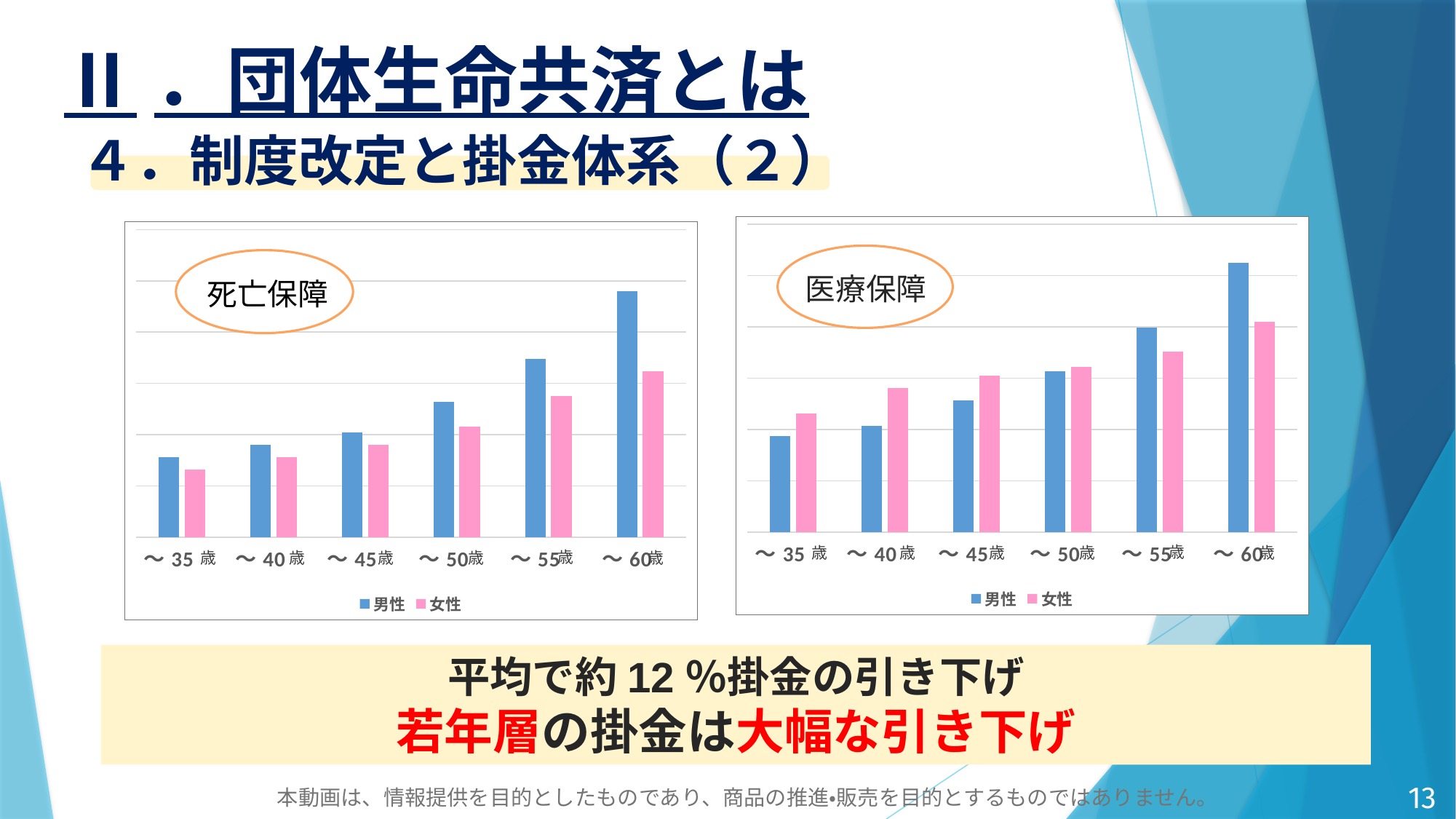

Ⅱ．団体生命共済とは
４．制度改定と掛金体系（２）

### Chart

| Category | 男性 | 女性 |
|---|---|---|
| ～35　 | 938.0 | 1154.0 |
| ～40　 | 1032.0 | 1408.0 |
| ～45　 | 1282.0 | 1524.0 |
| ～50　 | 1568.0 | 1612.0 |
| ～55　 | 1996.0 | 1756.0 |
| ～60　 | 2622.0 | 2048.0 |

### Chart

| Category | 男性 | 女性 |
|---|---|---|
| ～35　 | 780.0 | 660.0 |
| ～40　 | 900.0 | 780.0 |
| ～45　 | 1020.0 | 900.0 |
| ～50　 | 1320.0 | 1080.0 |
| ～55　 | 1740.0 | 1380.0 |
| ～60　 | 2400.0 | 1620.0 |

医療保障
死亡保障
歳
歳
歳
歳
歳
歳
歳
歳
歳
歳
歳
歳
平均で約12％掛金の引き下げ
若年層の掛金は大幅な引き下げ
13
本動画は、情報提供を目的としたものであり、商品の推進・販売を目的とするものではありません。